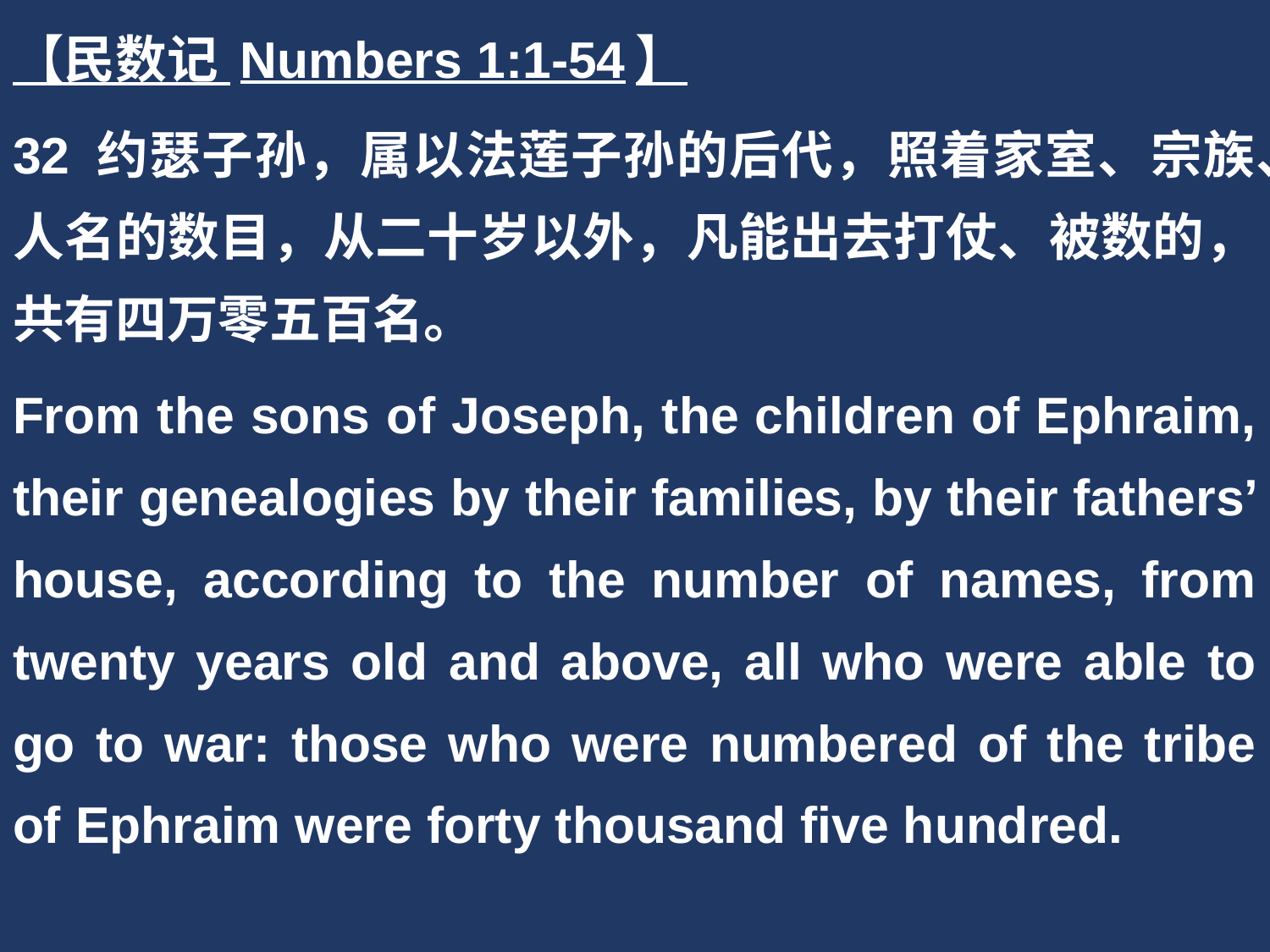

【民数记 Numbers 1:1-54】
32 约瑟子孙，属以法莲子孙的后代，照着家室、宗族、人名的数目，从二十岁以外，凡能出去打仗、被数的，共有四万零五百名。
From the sons of Joseph, the children of Ephraim, their genealogies by their families, by their fathers’ house, according to the number of names, from twenty years old and above, all who were able to go to war: those who were numbered of the tribe of Ephraim were forty thousand five hundred.